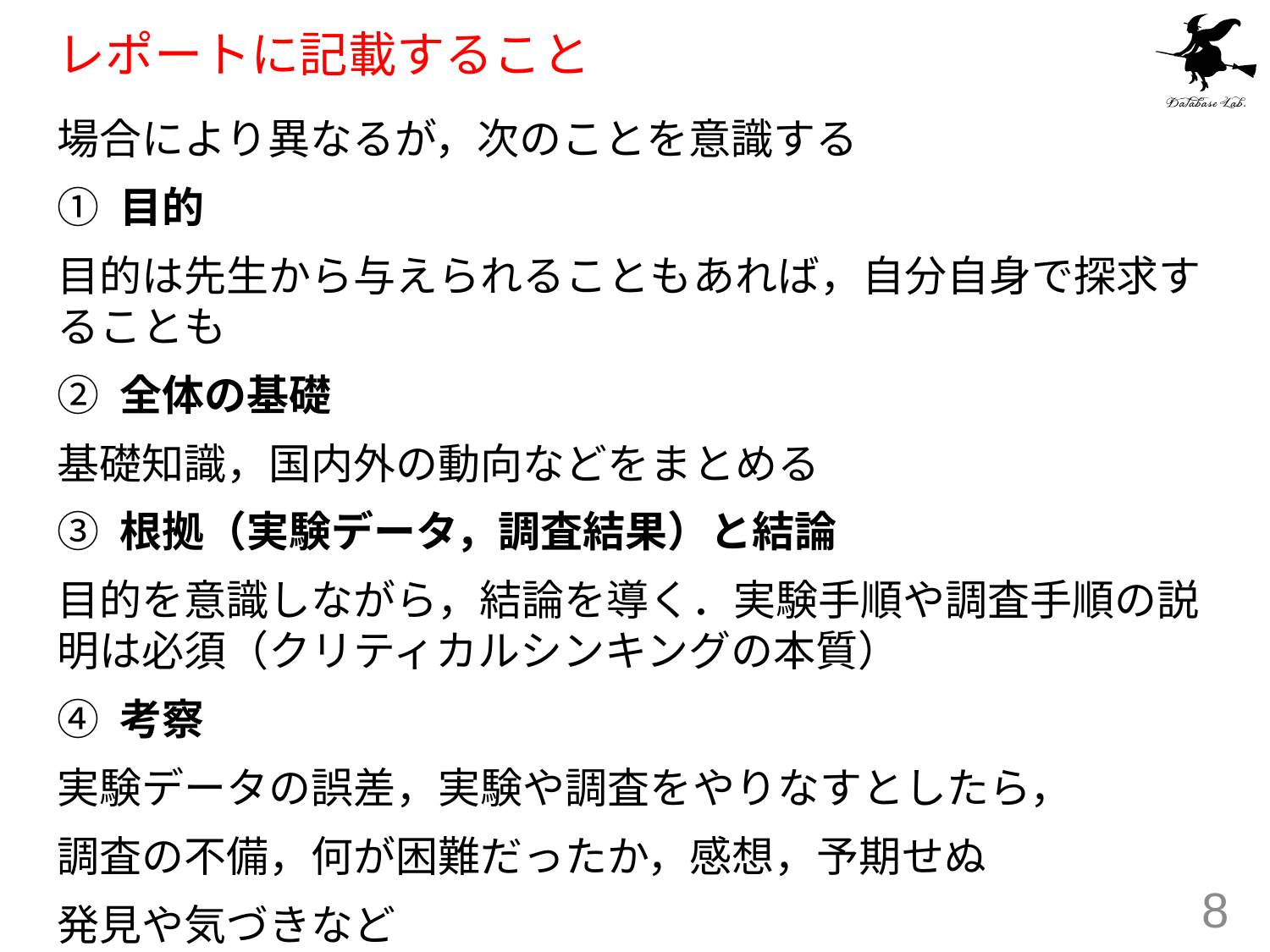

# レポートに記載すること
場合により異なるが，次のことを意識する
① 目的
目的は先生から与えられることもあれば，自分自身で探求することも
② 全体の基礎
基礎知識，国内外の動向などをまとめる
③ 根拠（実験データ，調査結果）と結論
目的を意識しながら，結論を導く．実験手順や調査手順の説明は必須（クリティカルシンキングの本質）
④ 考察
実験データの誤差，実験や調査をやりなすとしたら，
調査の不備，何が困難だったか，感想，予期せぬ
発見や気づきなど
8